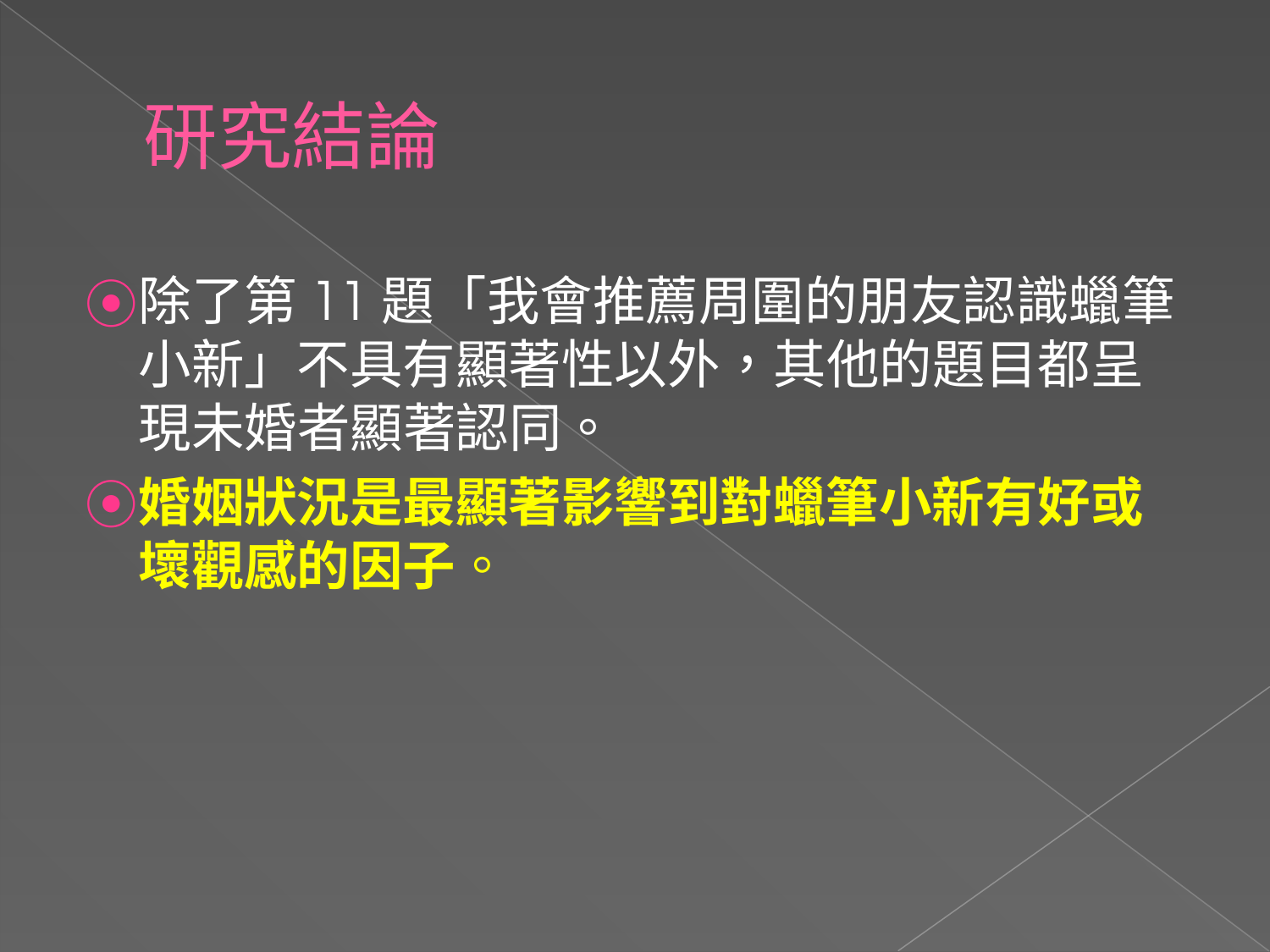

# 研究結論
除了第11題「我會推薦周圍的朋友認識蠟筆小新」不具有顯著性以外，其他的題目都呈現未婚者顯著認同。
婚姻狀況是最顯著影響到對蠟筆小新有好或壞觀感的因子。